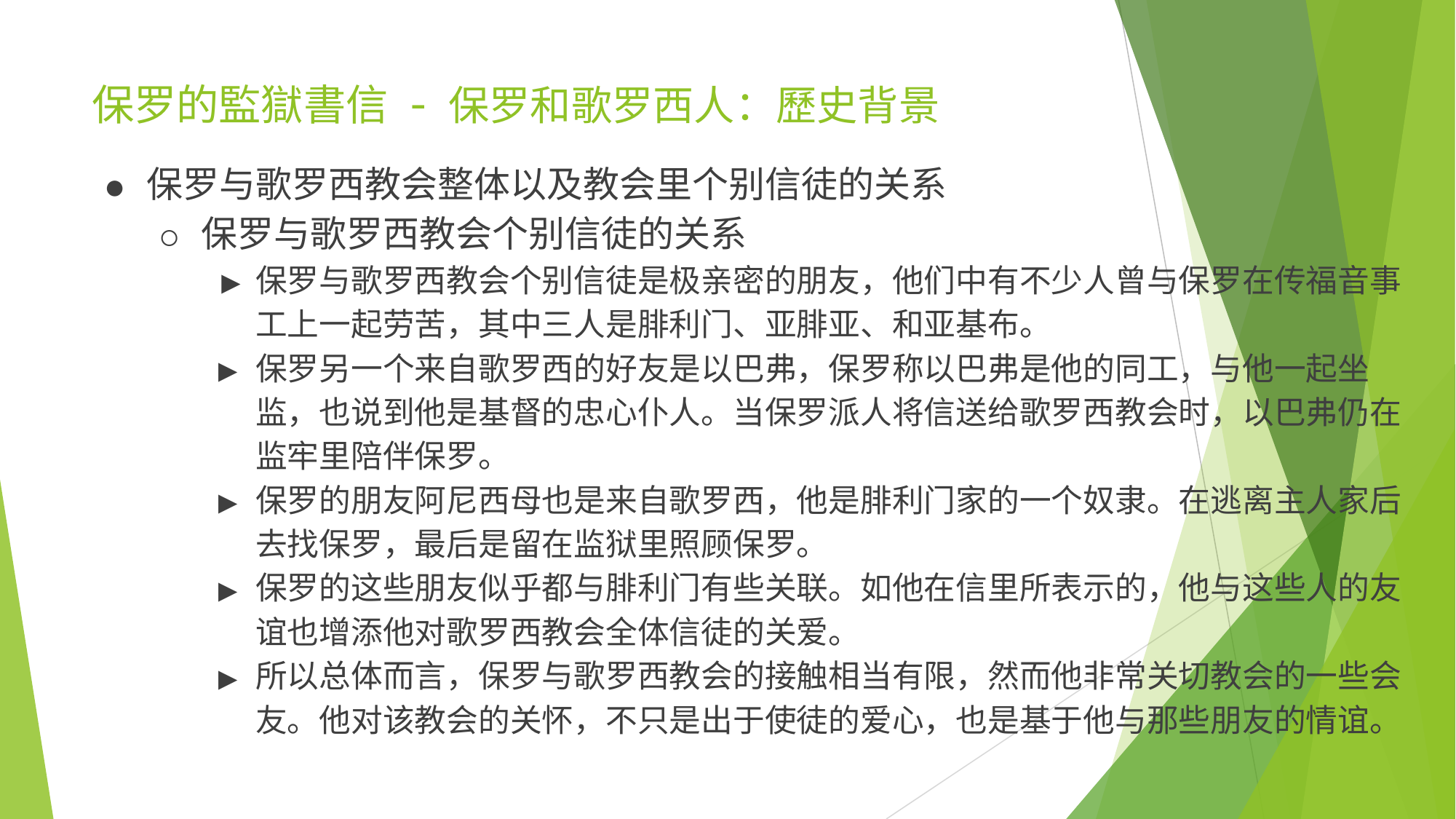

# 保罗的監獄書信 - 保罗和歌罗西人：歷史背景
保罗与歌罗西教会整体以及教会里个别信徒的关系
保罗与歌罗西教会个别信徒的关系
保罗与歌罗西教会个别信徒是极亲密的朋友，他们中有不少人曾与保罗在传福音事工上一起劳苦，其中三人是腓利门、亚腓亚、和亚基布。
保罗另一个来自歌罗西的好友是以巴弗，保罗称以巴弗是他的同工，与他一起坐监，也说到他是基督的忠心仆人。当保罗派人将信送给歌罗西教会时，以巴弗仍在监牢里陪伴保罗。
保罗的朋友阿尼西母也是来自歌罗西，他是腓利门家的一个奴隶。在逃离主人家后去找保罗，最后是留在监狱里照顾保罗。
保罗的这些朋友似乎都与腓利门有些关联。如他在信里所表示的，他与这些人的友谊也增添他对歌罗西教会全体信徒的关爱。
所以总体而言，保罗与歌罗西教会的接触相当有限，然而他非常关切教会的一些会友。他对该教会的关怀，不只是出于使徒的爱心，也是基于他与那些朋友的情谊。